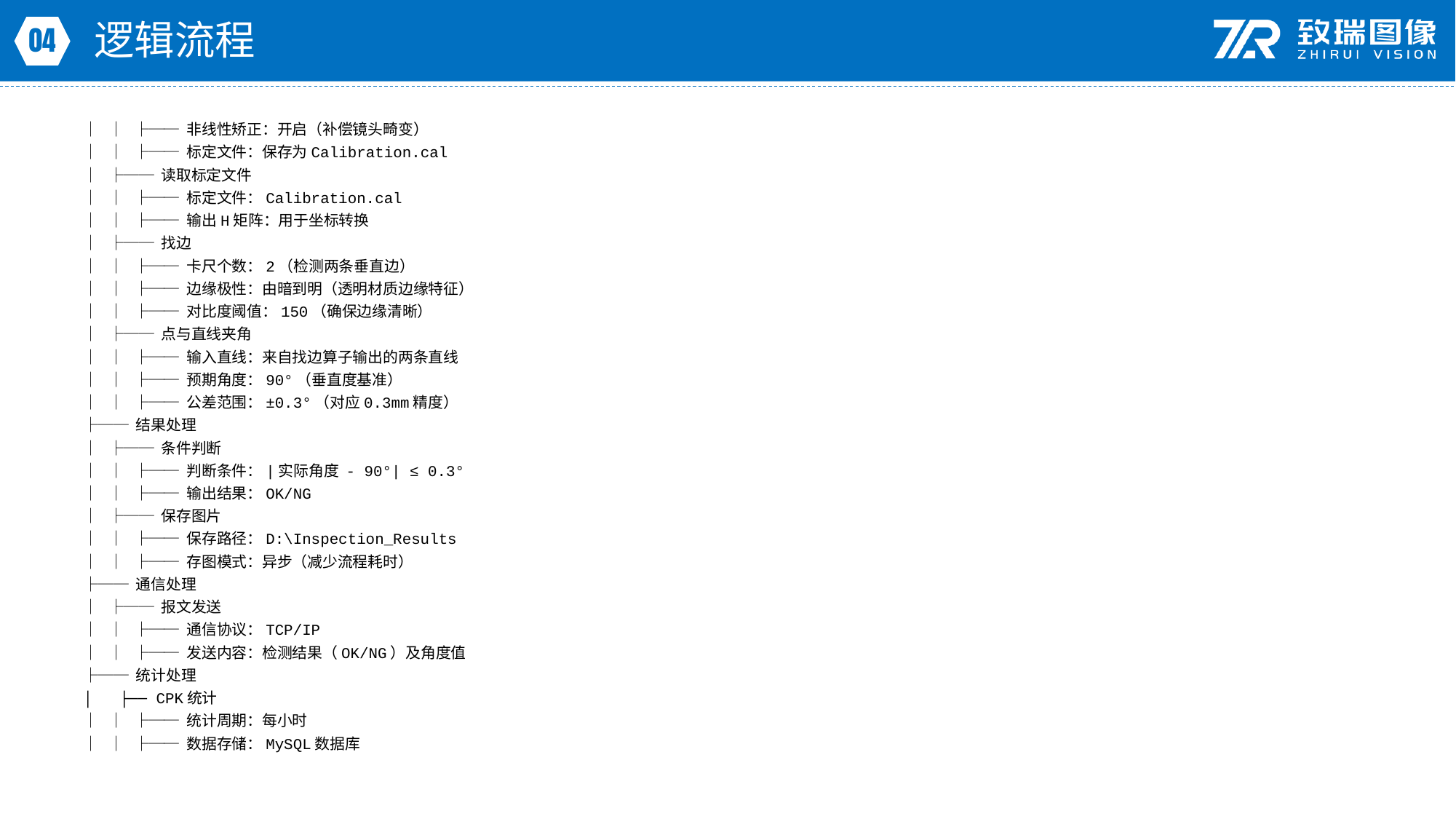

逻辑流程
04

│   │   ├── 非线性矫正：开启（补偿镜头畸变）
│   │   ├── 标定文件：保存为Calibration.cal
│   ├── 读取标定文件
│   │   ├── 标定文件：Calibration.cal
│   │   ├── 输出H矩阵：用于坐标转换
│   ├── 找边
│   │   ├── 卡尺个数：2（检测两条垂直边）
│   │   ├── 边缘极性：由暗到明（透明材质边缘特征）
│   │   ├── 对比度阈值：150（确保边缘清晰）
│   ├── 点与直线夹角
│   │   ├── 输入直线：来自找边算子输出的两条直线
│   │   ├── 预期角度：90°（垂直度基准）
│   │   ├── 公差范围：±0.3°（对应0.3mm精度）
├── 结果处理
│   ├── 条件判断
│   │   ├── 判断条件：|实际角度 - 90°| ≤ 0.3°
│   │   ├── 输出结果：OK/NG
│   ├── 保存图片
│   │   ├── 保存路径：D:\Inspection_Results
│   │   ├── 存图模式：异步（减少流程耗时）
├── 通信处理
│   ├── 报文发送
│   │   ├── 通信协议：TCP/IP
│   │   ├── 发送内容：检测结果（OK/NG）及角度值
├── 统计处理
│   ├── CPK统计
│   │   ├── 统计周期：每小时
│   │   ├── 数据存储：MySQL数据库